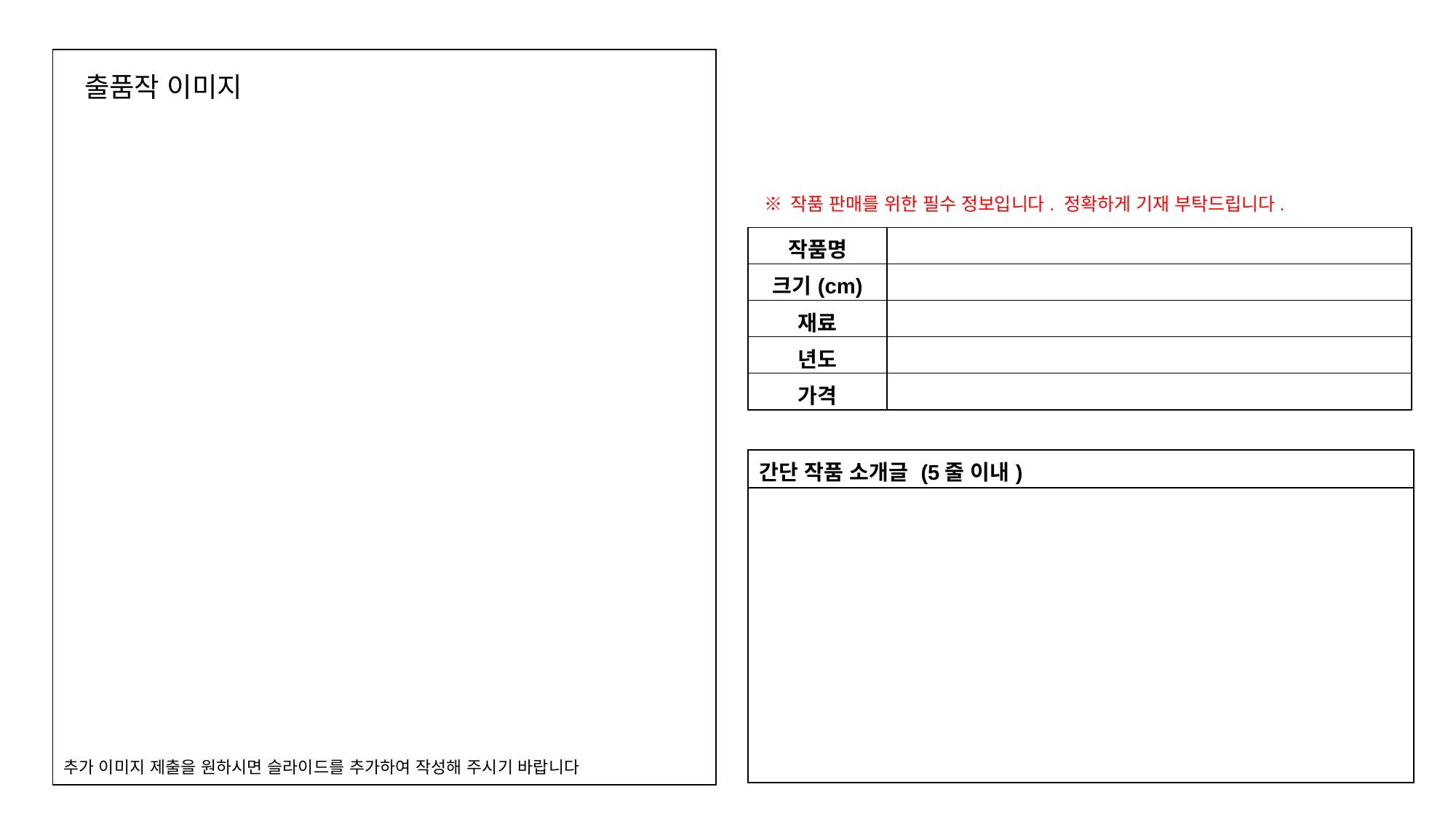

|  |
| --- |
출품작 이미지
※ 작품 판매를 위한 필수 정보입니다. 정확하게 기재 부탁드립니다.
| 작품명 |  |
| --- | --- |
| 크기(cm) |  |
| 재료 |  |
| 년도 |  |
| 가격 |  |
| 간단 작품 소개글 (5줄 이내) |
| --- |
|  |
추가 이미지 제출을 원하시면 슬라이드를 추가하여 작성해 주시기 바랍니다